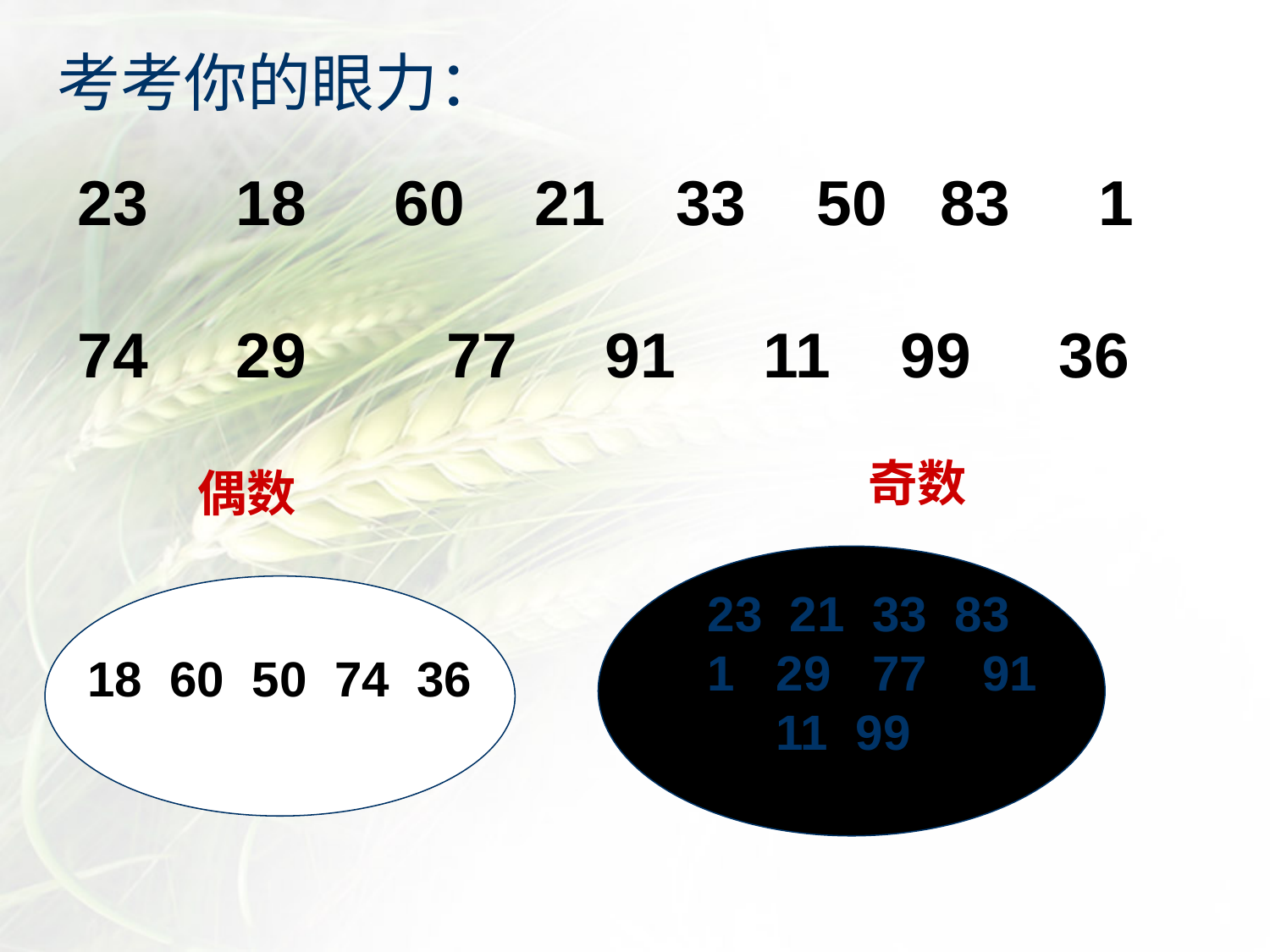

考考你的眼力：
23     18     60    21    33    50   83     1

74     29        77     91     11    99     36

奇数
偶数

18  60  50  74  36

23  21  33  83  1   29   77    91      11  99